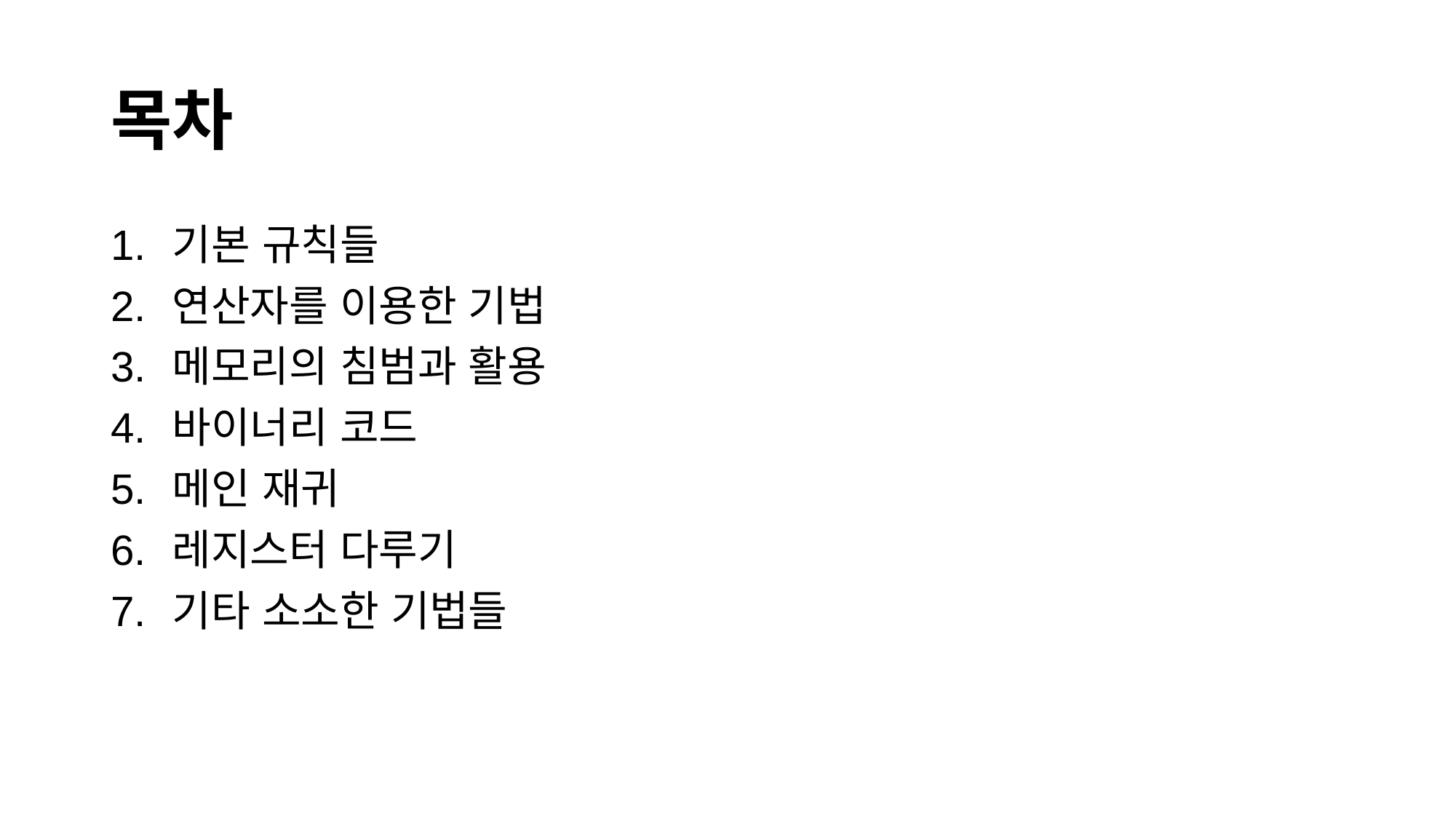

# 목차
기본 규칙들
연산자를 이용한 기법
메모리의 침범과 활용
바이너리 코드
메인 재귀
레지스터 다루기
기타 소소한 기법들